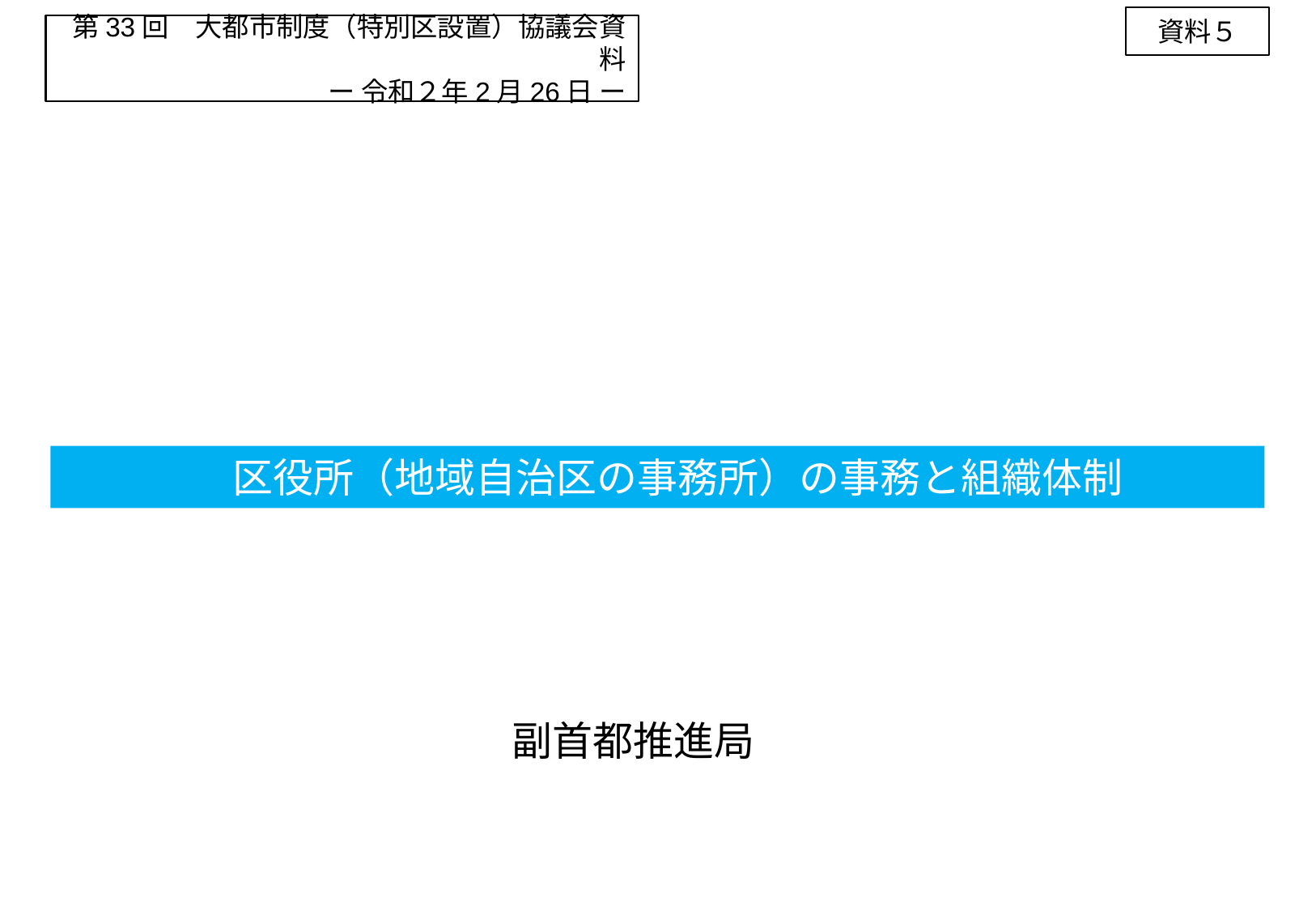

資料５
第33回　大都市制度（特別区設置）協議会資料
ー 令和２年2月26日 ー
　区役所（地域自治区の事務所）の事務と組織体制
副首都推進局